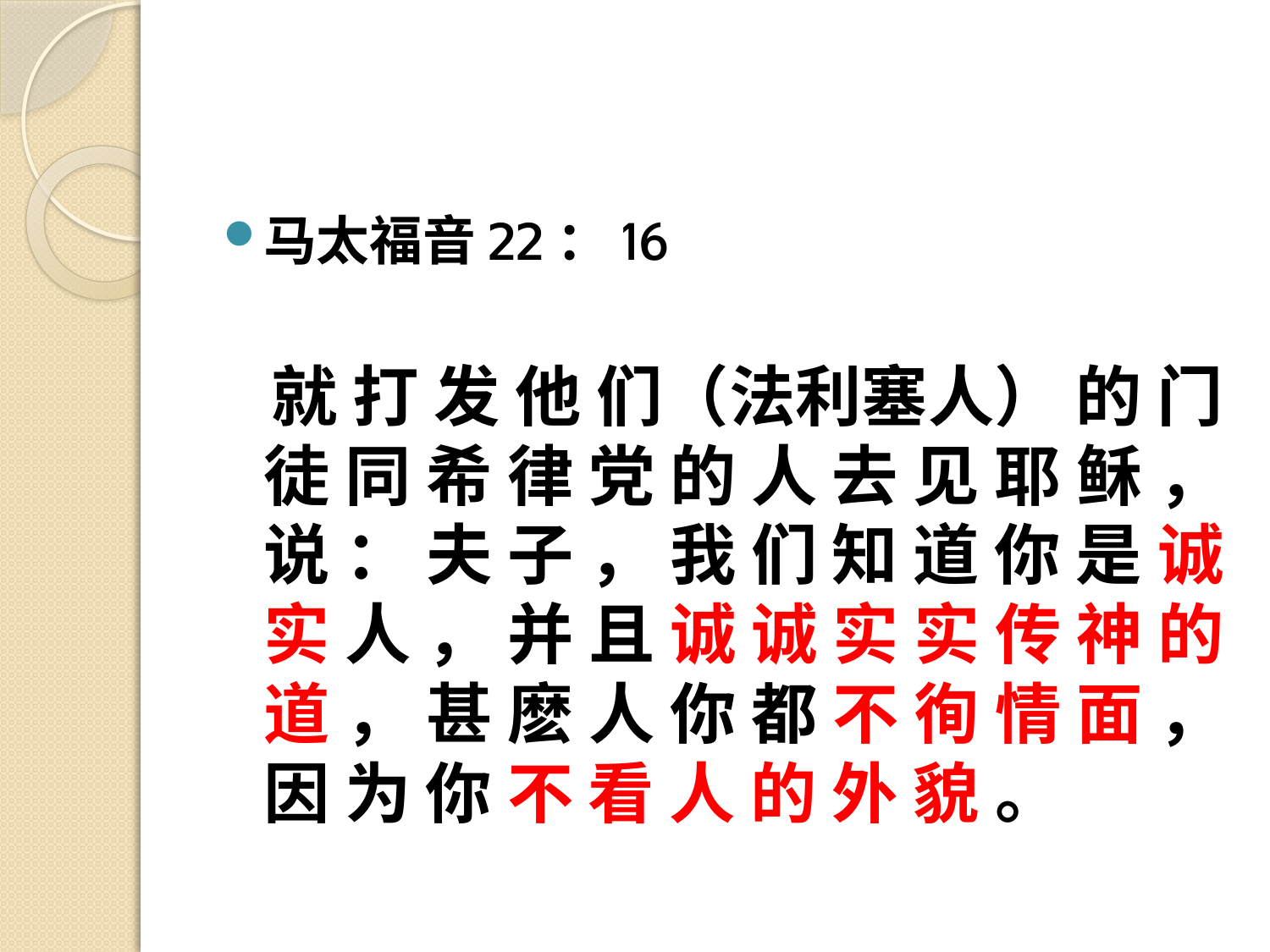

#
马太福音22：16

   就 打 发 他 们（法利塞人） 的 门 徒 同 希 律 党 的 人 去 见 耶 稣 ， 说 ： 夫 子 ， 我 们 知 道 你 是 诚 实 人 ， 并 且 诚 诚 实 实 传 神 的 道 ， 甚 麽 人 你 都 不 徇 情 面 ， 因 为 你 不 看 人 的 外 貌 。